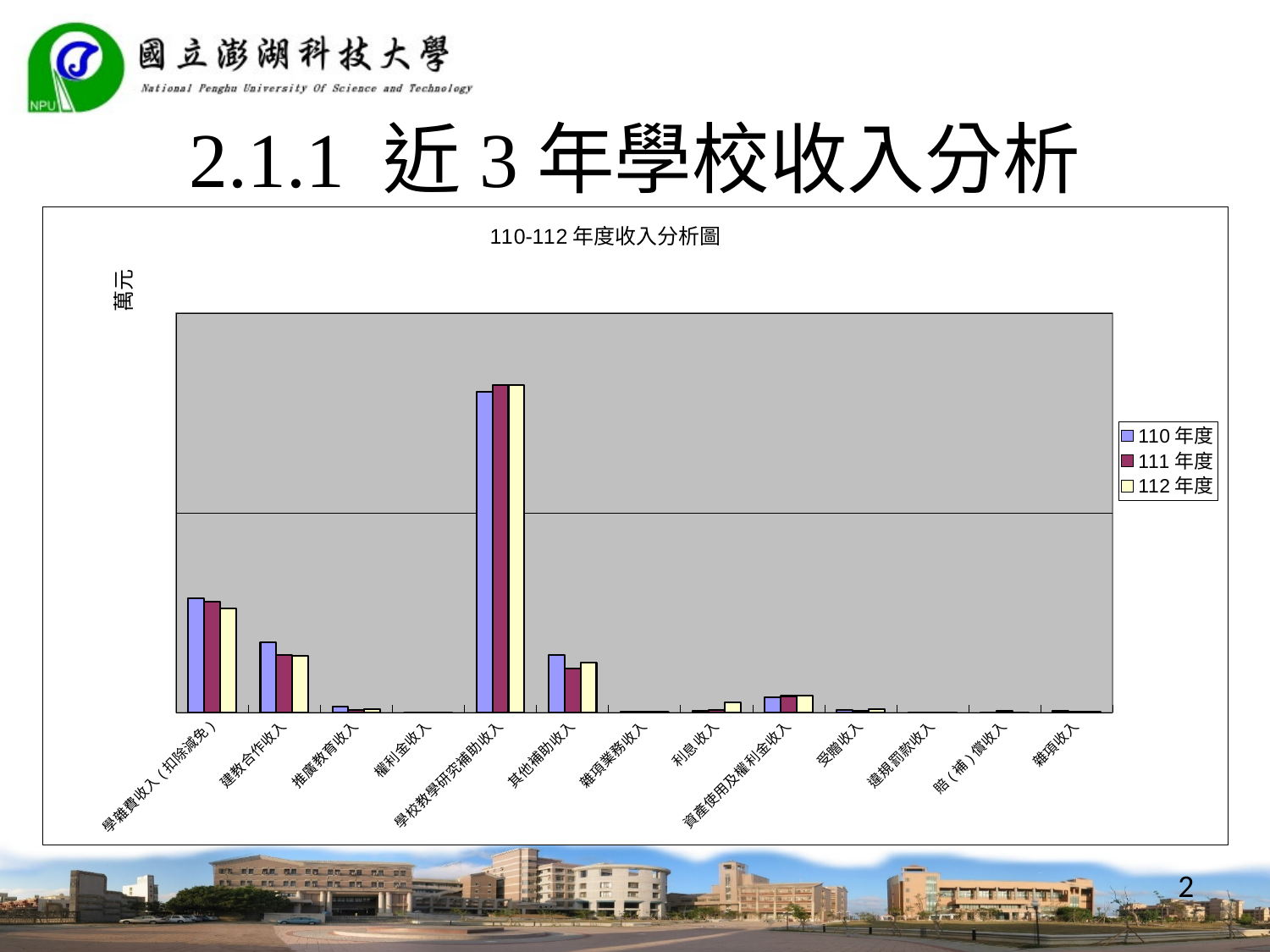

2.1.1 近3年學校收入分析

### Chart: 110-112年度收入分析圖

| Category |  |  |  |
|---|---|---|---|
| 學雜費收入(扣除減免) | 11416.0 | 11152.0 | 10432.0 |
| 建教合作收入 | 7015.0 | 5744.0 | 5732.0 |
| 推廣教育收入 | 598.0 | 247.0 | 384.0 |
| 權利金收入 | 0.0 | 0.0 | 4.0 |
| 學校教學研究補助收入 | 32100.0 | 32810.0 | 32810.0 |
| 其他補助收入 | 5743.0 | 4416.0 | 5033.0 |
| 雜項業務收入 | 77.0 | 101.0 | 68.0 |
| 利息收入 | 162.0 | 281.0 | 1004.0 |
| 資產使用及權利金收入 | 1518.0 | 1672.7 | 1753.5 |
| 受贈收入 | 248.0 | 153.0 | 328.0 |
| 違規罰款收入 | 34.0 | 32.0 | 2.0 |
| 賠(補)償收入 | 0.0 | 170.0 | 0.0 |
| 雜項收入 | 172.0 | 85.0 | 131.0 |
2